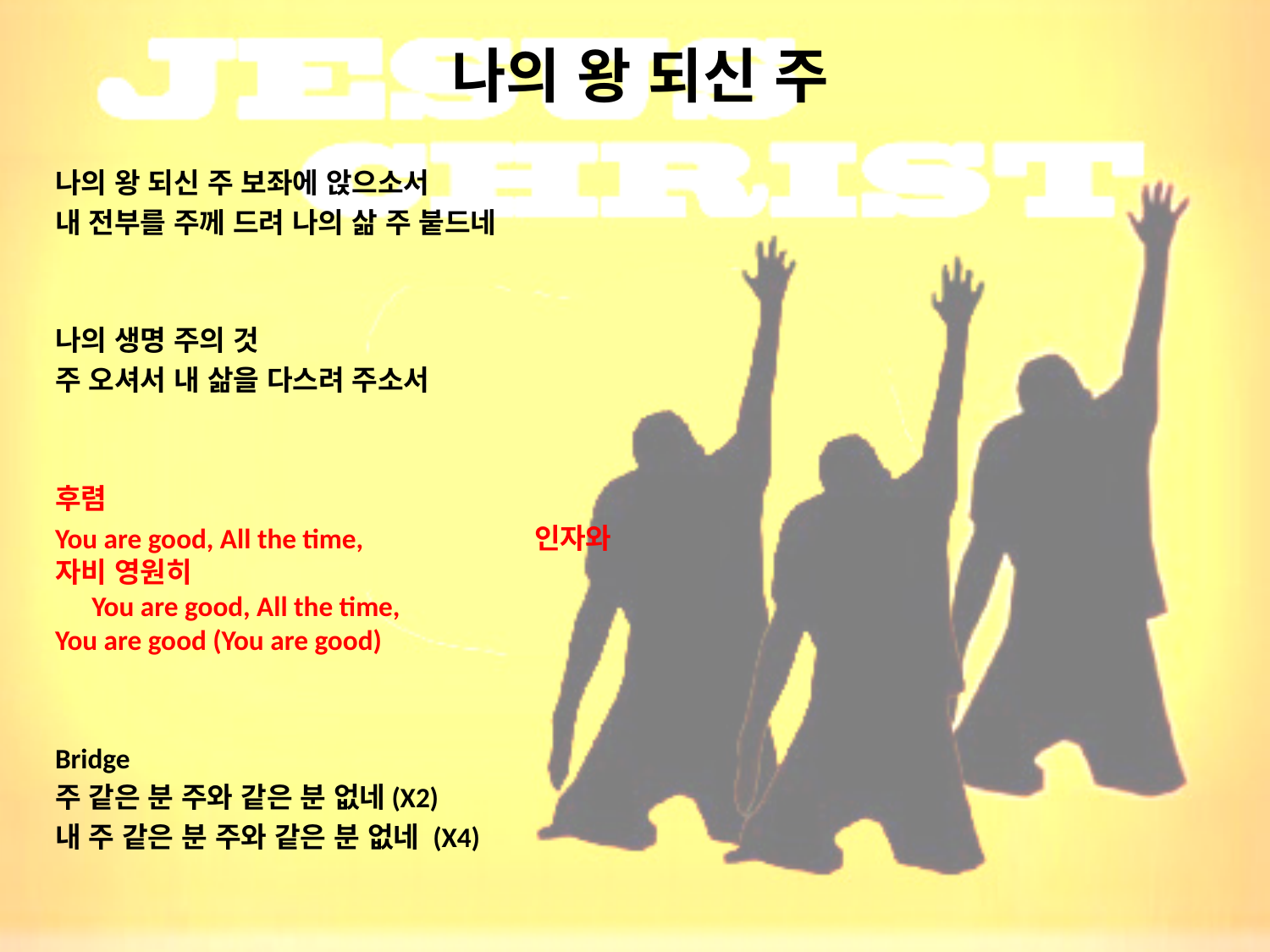

# 나의 왕 되신 주
나의 왕 되신 주 보좌에 앉으소서
내 전부를 주께 드려 나의 삶 주 붙드네

나의 생명 주의 것
주 오셔서 내 삶을 다스려 주소서

후렴
You are good, All the time,                          인자와 자비 영원히                                                              You are good, All the time,                                   You are good (You are good)

Bridge
주 같은 분 주와 같은 분 없네(X2)
내 주 같은 분 주와 같은 분 없네 (X4)